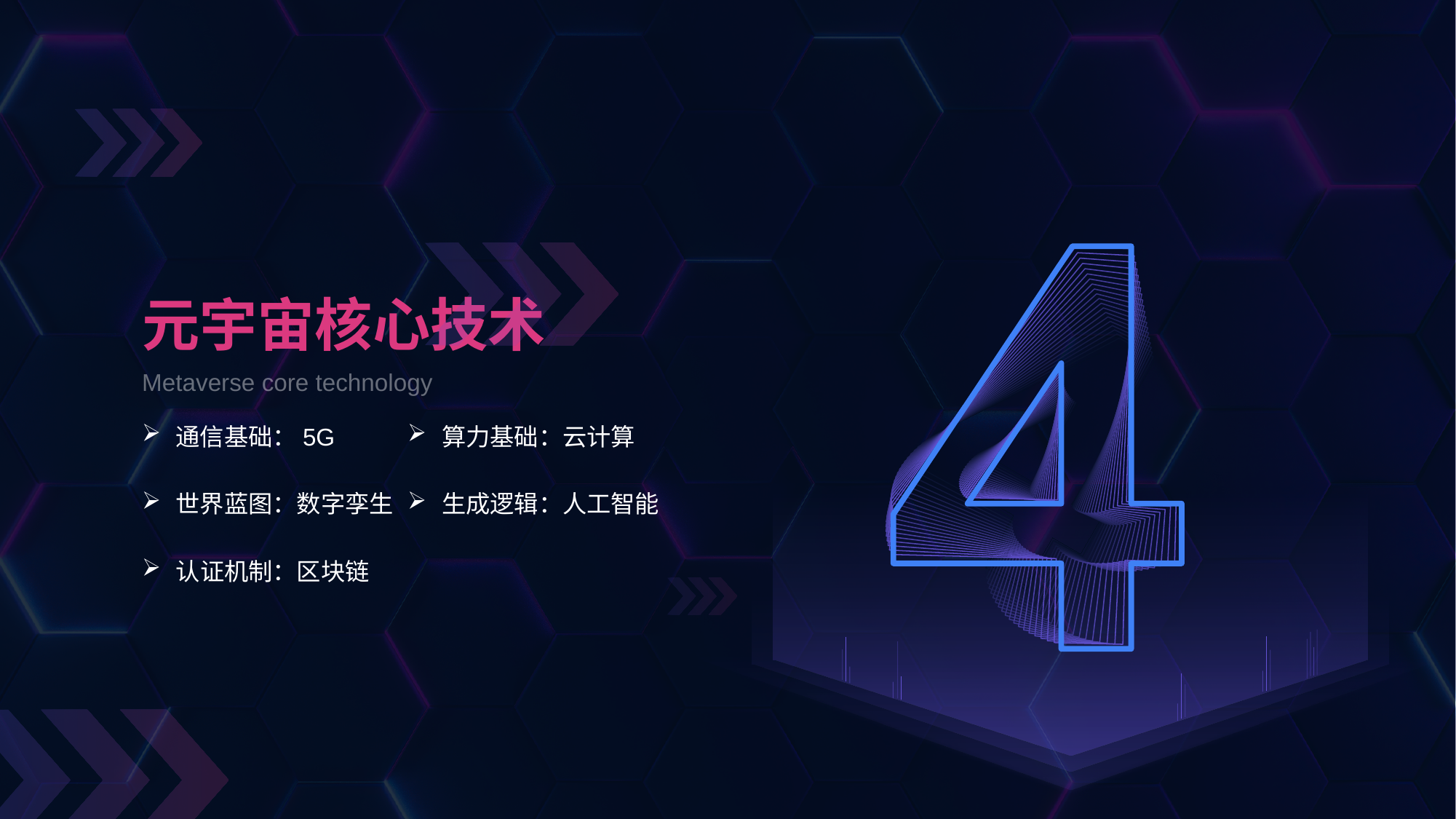

元宇宙核心技术

Metaverse core technology
通信基础：5G
算力基础：云计算
世界蓝图：数字孪生
生成逻辑：人工智能
认证机制：区块链